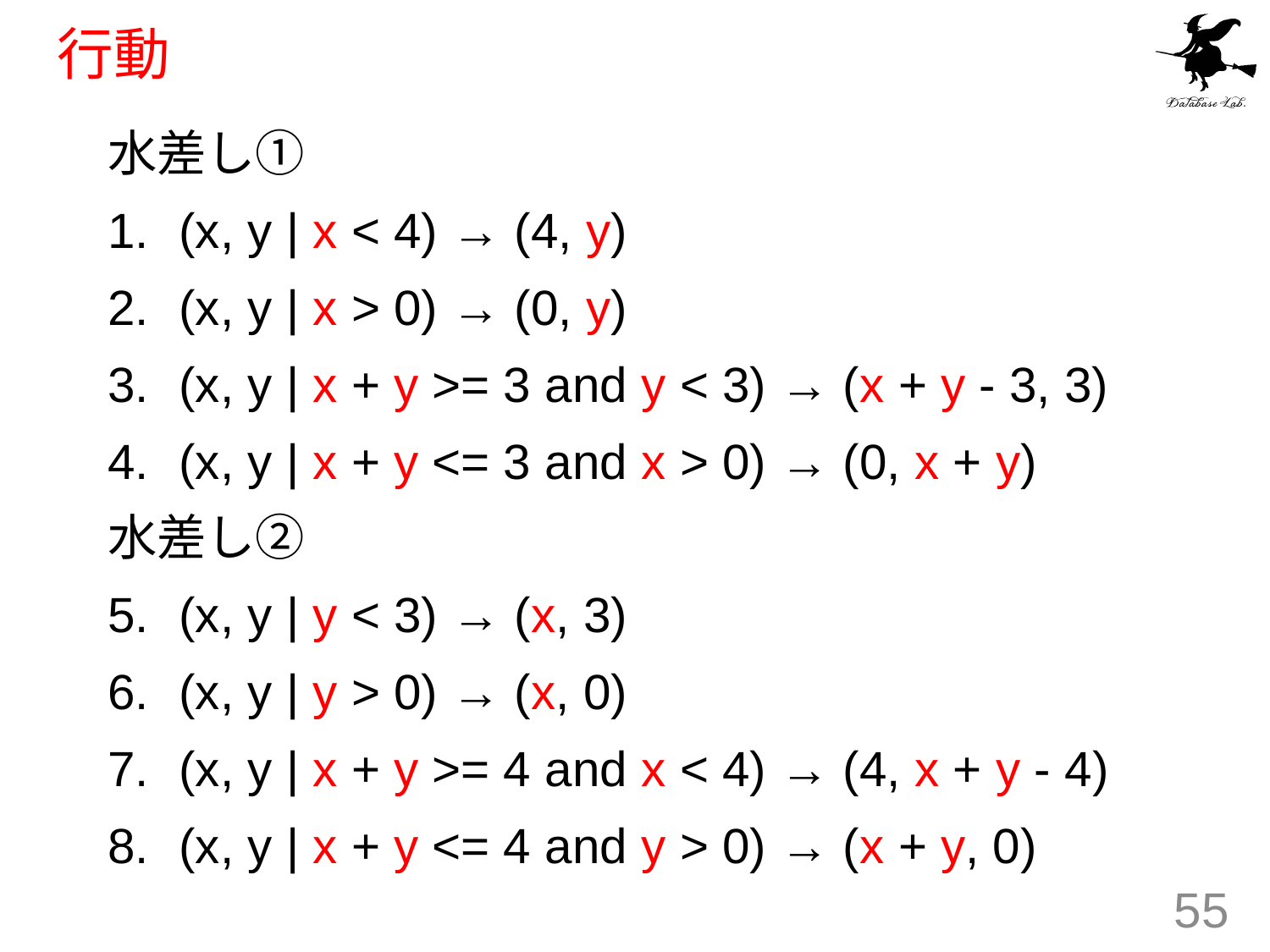

# 行動
水差し①
(x, y | x < 4) → (4, y)
(x, y | x > 0) → (0, y)
(x, y | x + y >= 3 and y < 3) → (x + y - 3, 3)
(x, y | x + y <= 3 and x > 0) → (0, x + y)
水差し②
(x, y | y < 3) → (x, 3)
(x, y | y > 0) → (x, 0)
(x, y | x + y >= 4 and x < 4) → (4, x + y - 4)
(x, y | x + y <= 4 and y > 0) → (x + y, 0)

55